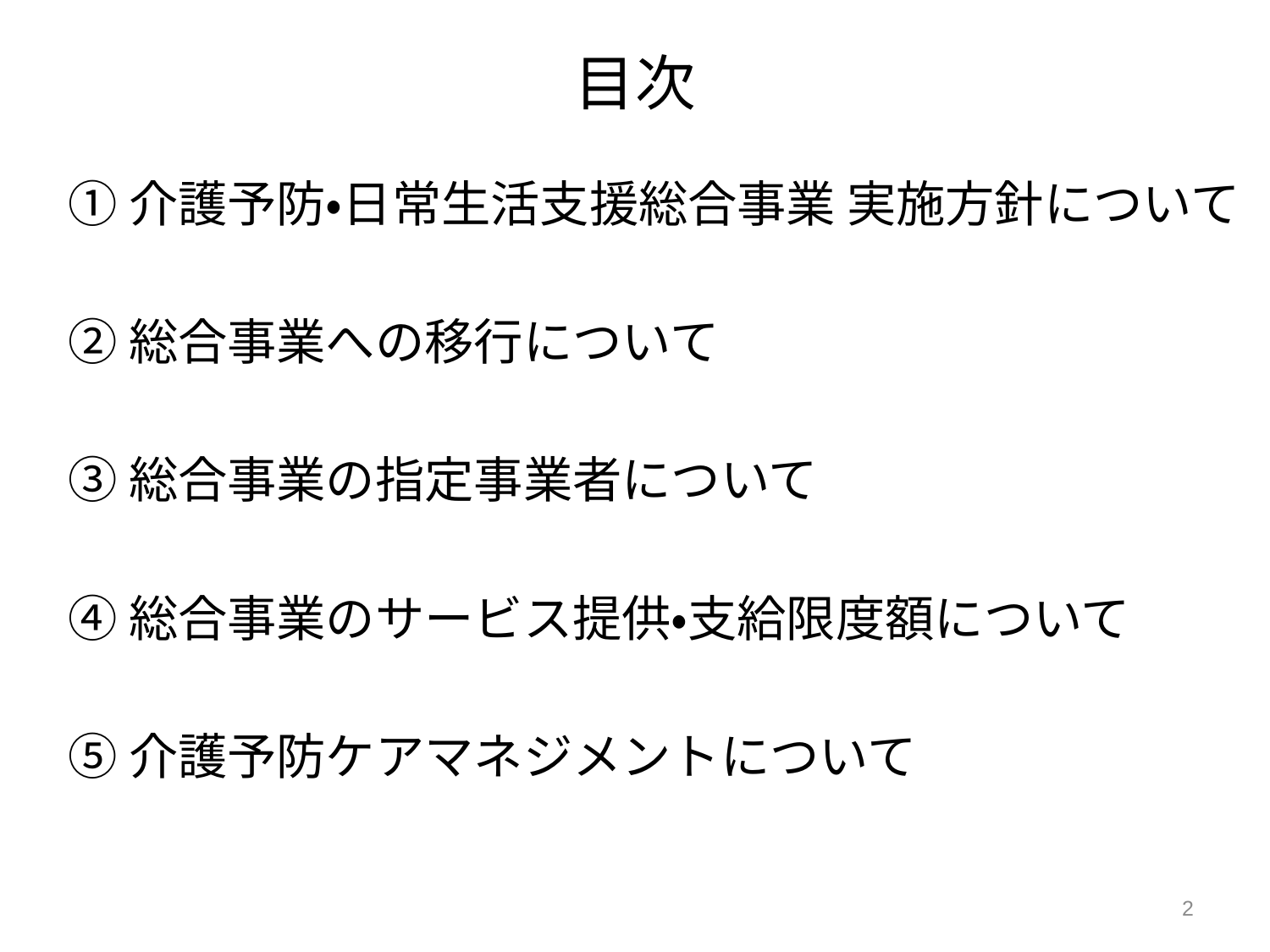

# 目次
①介護予防・日常生活支援総合事業 実施方針について

②総合事業への移行について

③総合事業の指定事業者について

④総合事業のサービス提供・支給限度額について

⑤介護予防ケアマネジメントについて

2